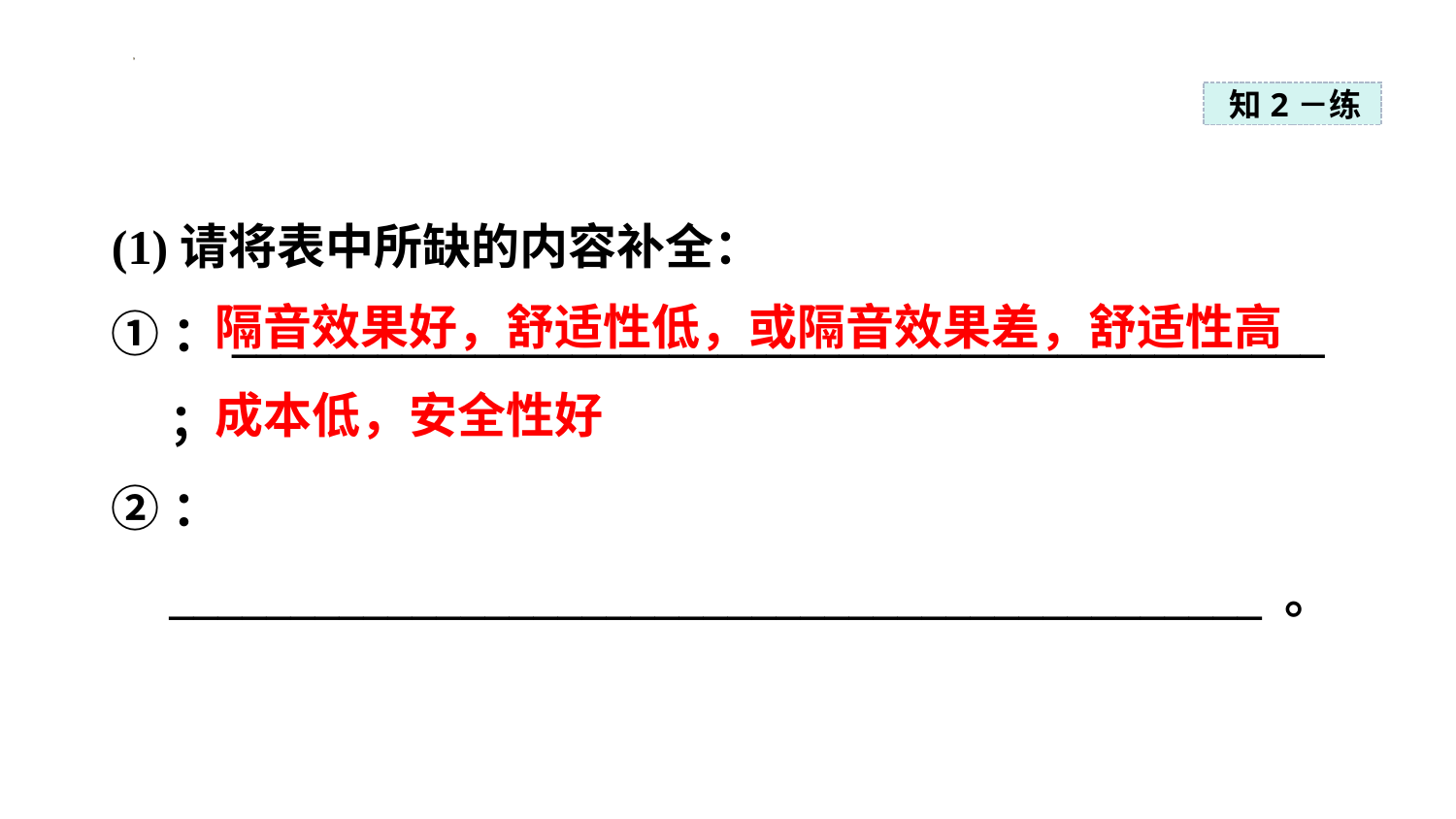

知2－练

(1)请将表中所缺的内容补全：
①：_____________________________________________ ；
②：_____________________________________________ 。
隔音效果好，舒适性低，或隔音效果差，舒适性高
成本低，安全性好